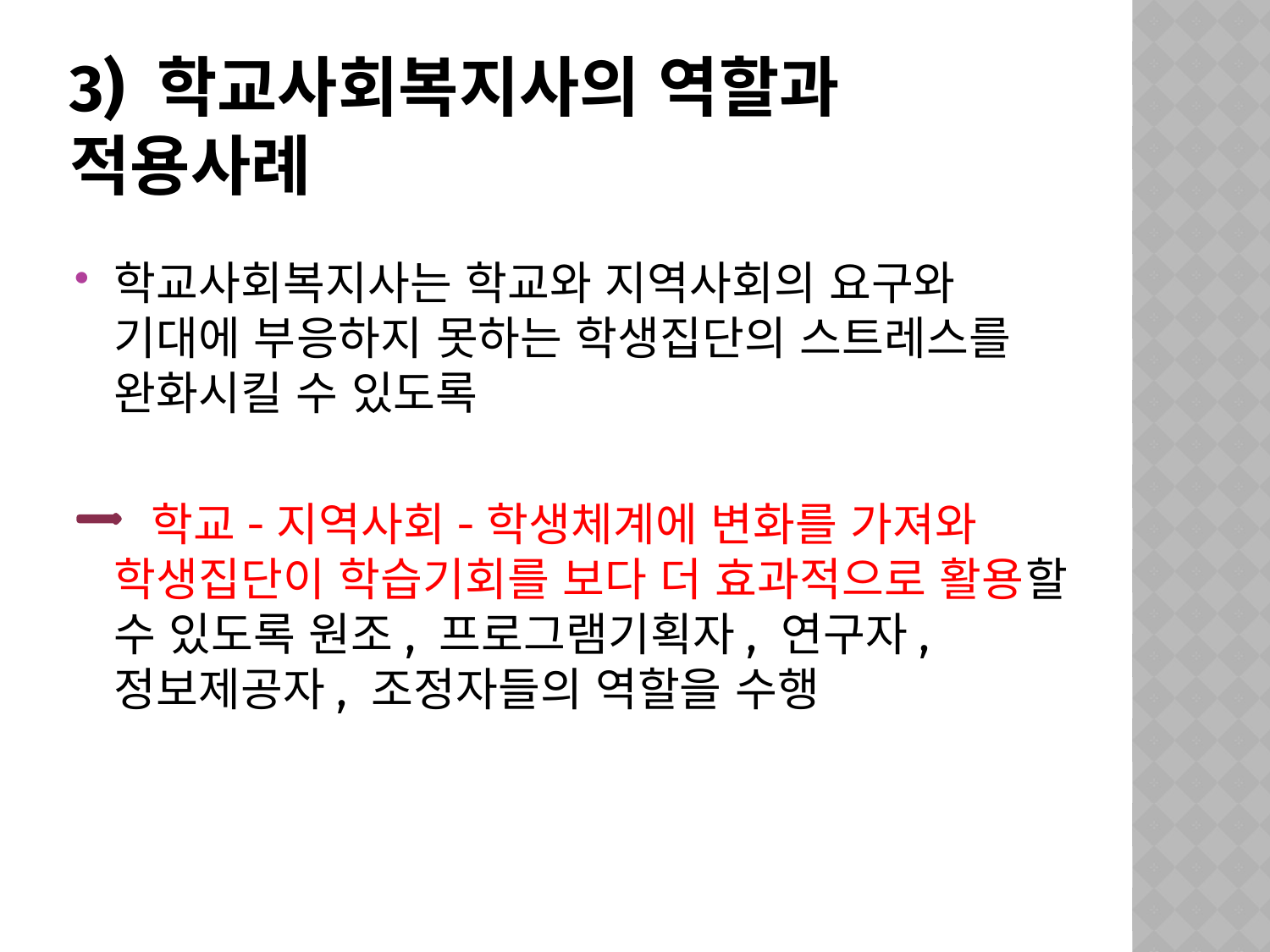

# 3) 학교사회복지사의 역할과 적용사례
학교사회복지사는 학교와 지역사회의 요구와 기대에 부응하지 못하는 학생집단의 스트레스를 완화시킬 수 있도록

     학교-지역사회-학생체계에 변화를 가져와 학생집단이 학습기회를 보다 더 효과적으로 활용할 수 있도록 원조, 프로그램기획자, 연구자, 정보제공자, 조정자들의 역할을 수행